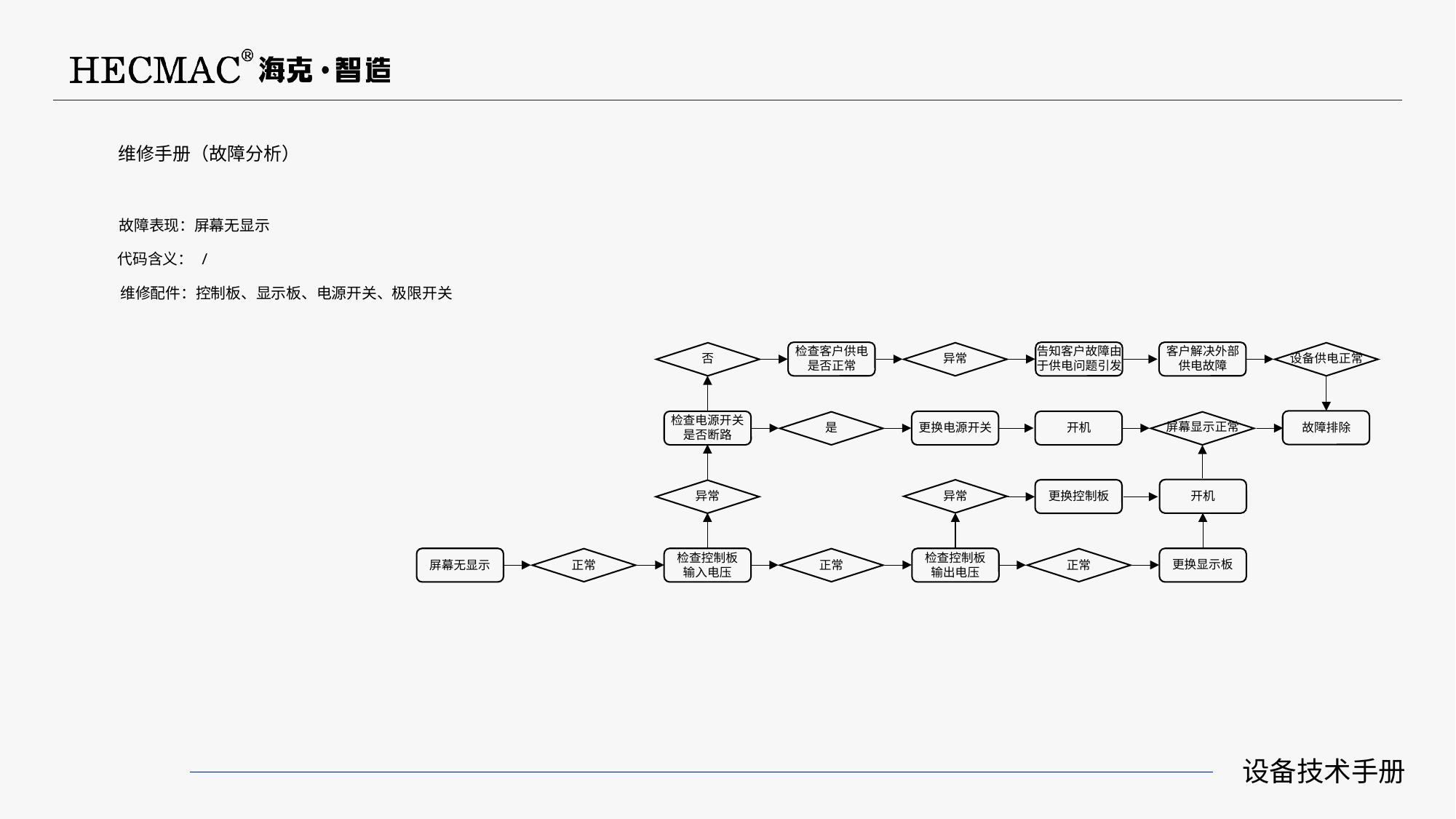

维修手册（故障分析）
故障表现：屏幕无显示
代码含义： /
维修配件：控制板、显示板、电源开关、极限开关
客户解决外部
供电故障
检查客户供电
是否正常
告知客户故障由
于供电问题引发

否
异常
设备供电正常
检查电源开关
是否断路

屏幕显示正常
开机
是
故障排除
更换电源开关

更换控制板
异常
异常
开机
检查控制板
输入电压
检查控制板
输出电压

更换显示板
正常
正常
正常
屏幕无显示